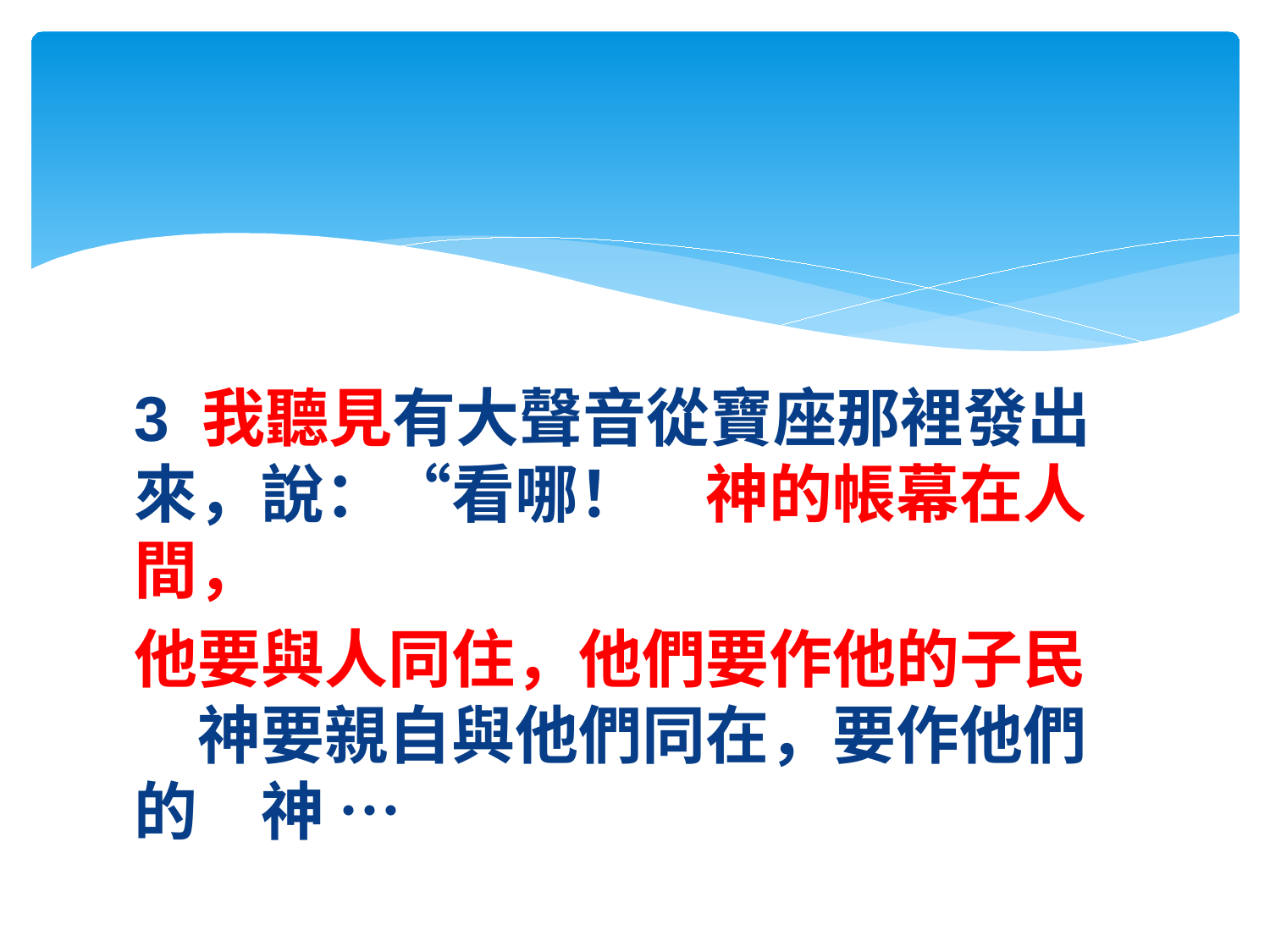

#
3 我聽見有大聲音從寶座那裡發出來，說：“看哪！　神的帳幕在人間，
他要與人同住，他們要作他的子民　神要親自與他們同在，要作他們的　神 …